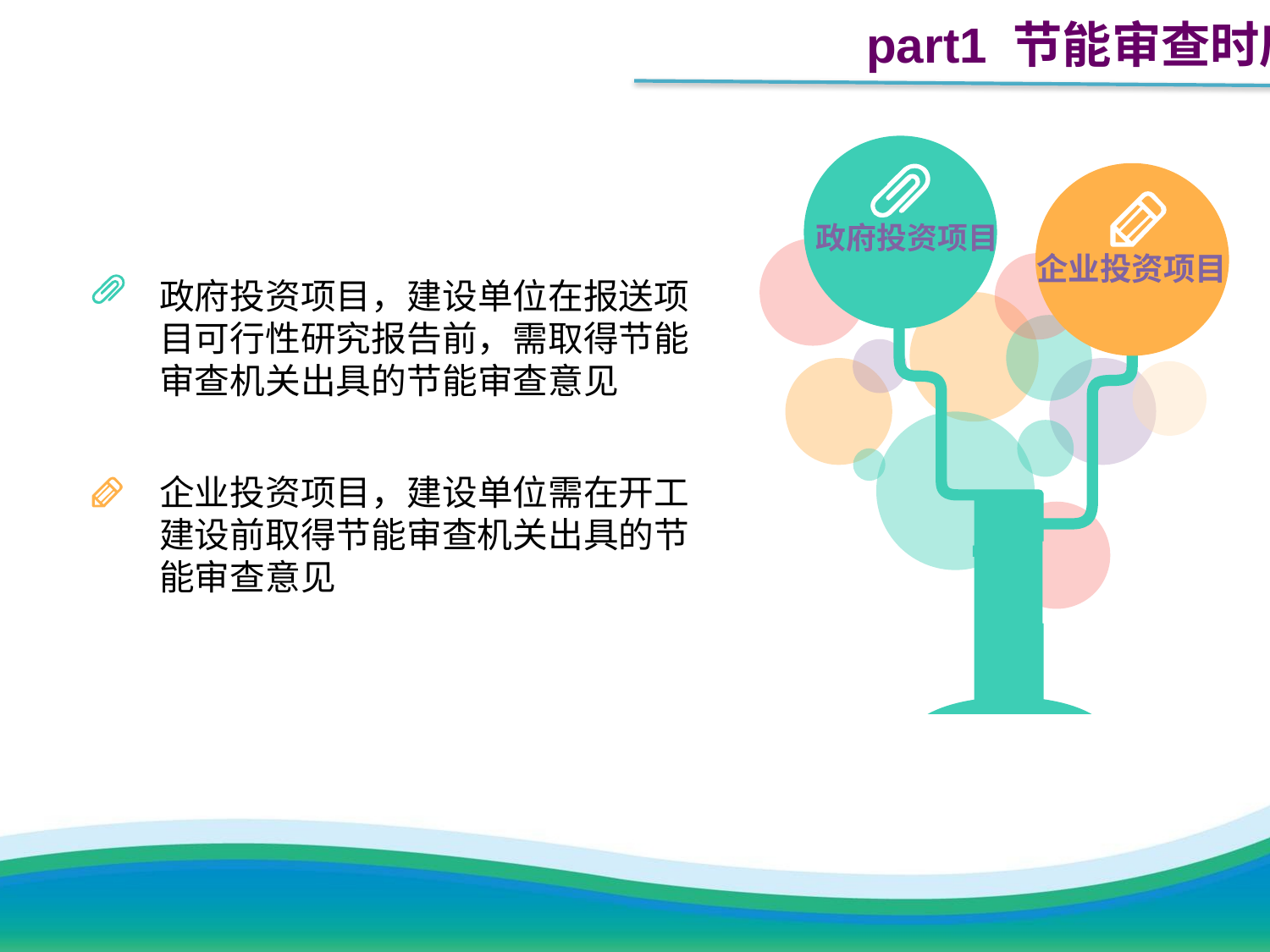

part1 节能审查时序

政府投资项目

企业投资项目

政府投资项目，建设单位在报送项目可行性研究报告前，需取得节能审查机关出具的节能审查意见

企业投资项目，建设单位需在开工建设前取得节能审查机关出具的节能审查意见